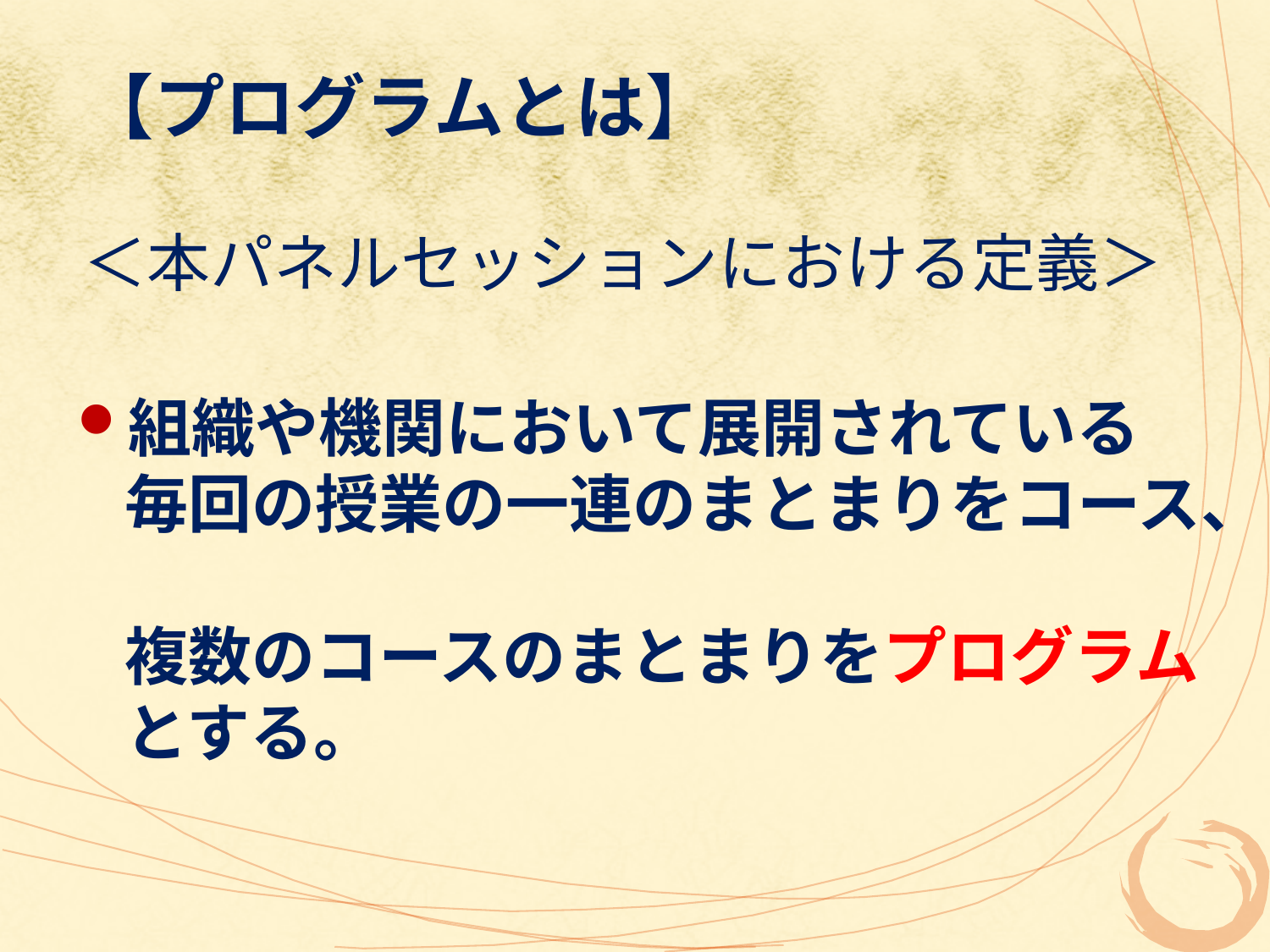

【プログラムとは】
＜本パネルセッションにおける定義＞
組織や機関において展開されている
毎回の授業の一連のまとまりをコース、
複数のコースのまとまりをプログラム
とする。